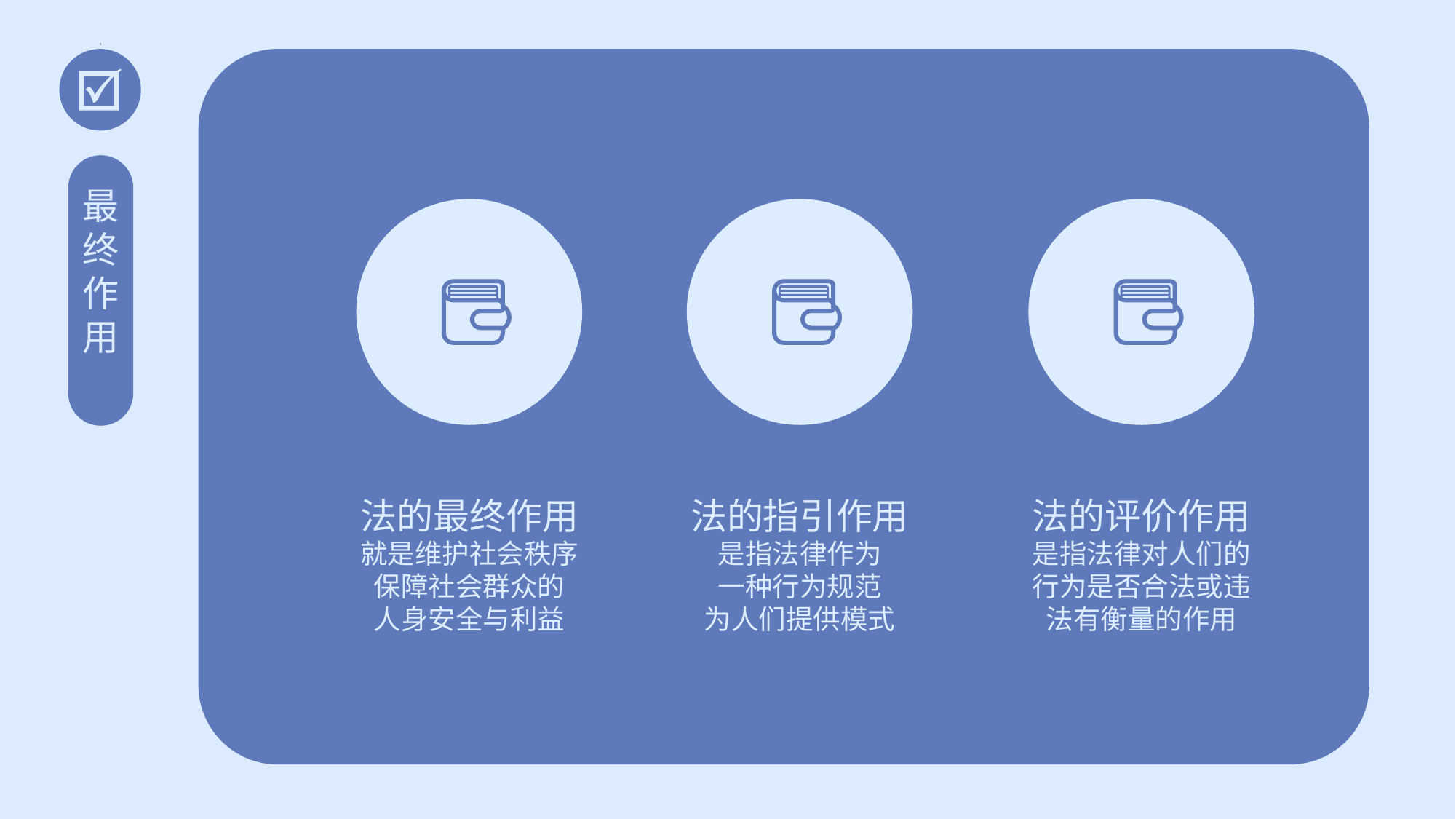

最终作用

法的最终作用
就是维护社会秩序
保障社会群众的
人身安全与利益

法的指引作用
是指法律作为
一种行为规范
为人们提供模式

法的评价作用
是指法律对人们的行为是否合法或违法有衡量的作用